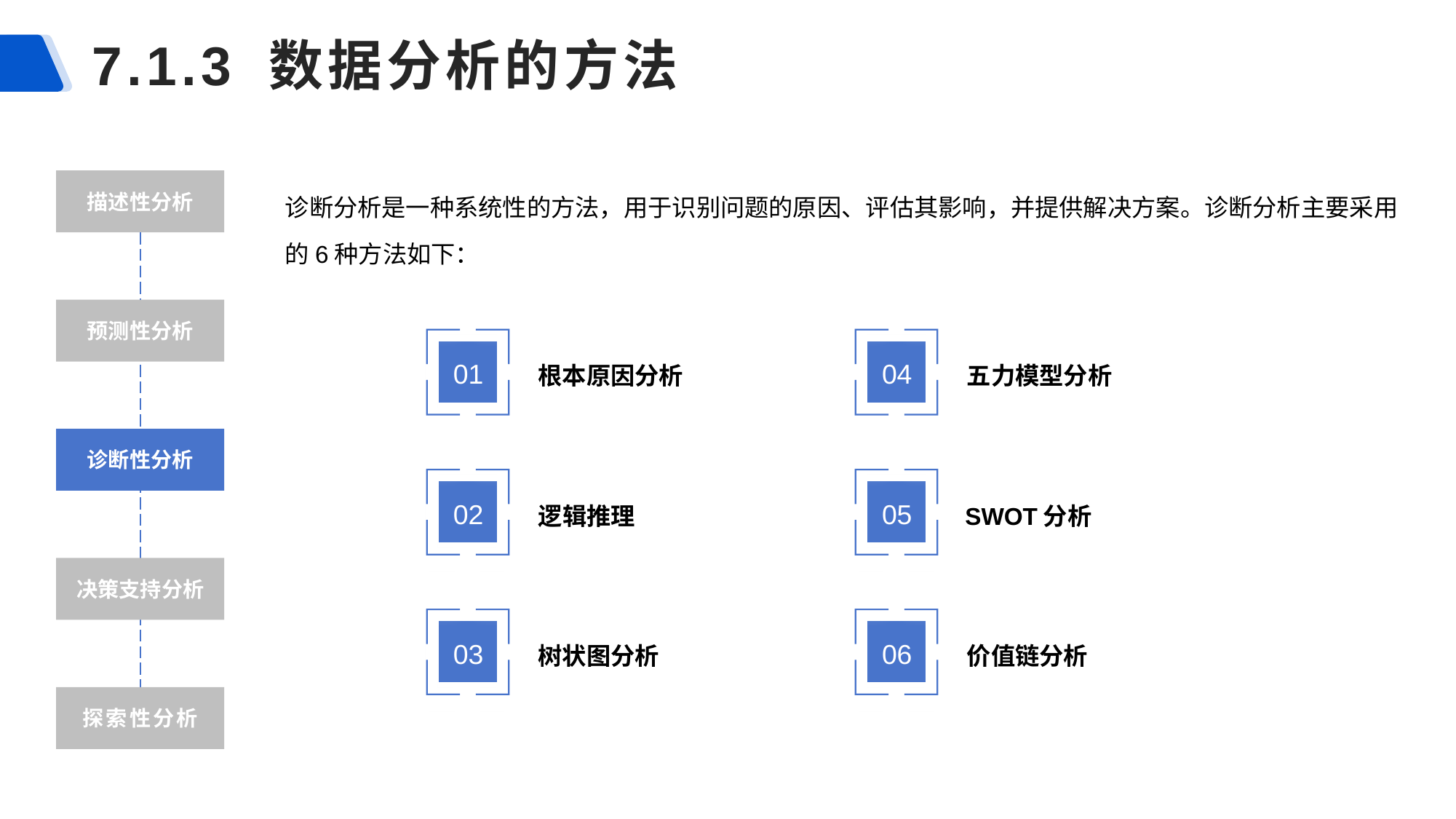

# 7.1.3 数据分析的方法
诊断分析是一种系统性的方法，用于识别问题的原因、评估其影响，并提供解决方案。诊断分析主要采用的6种方法如下：
描述性分析
预测性分析

01

04
根本原因分析
五力模型分析
诊断性分析

02

05
逻辑推理
SWOT分析
决策支持分析

03

06
树状图分析
价值链分析
探索性分析